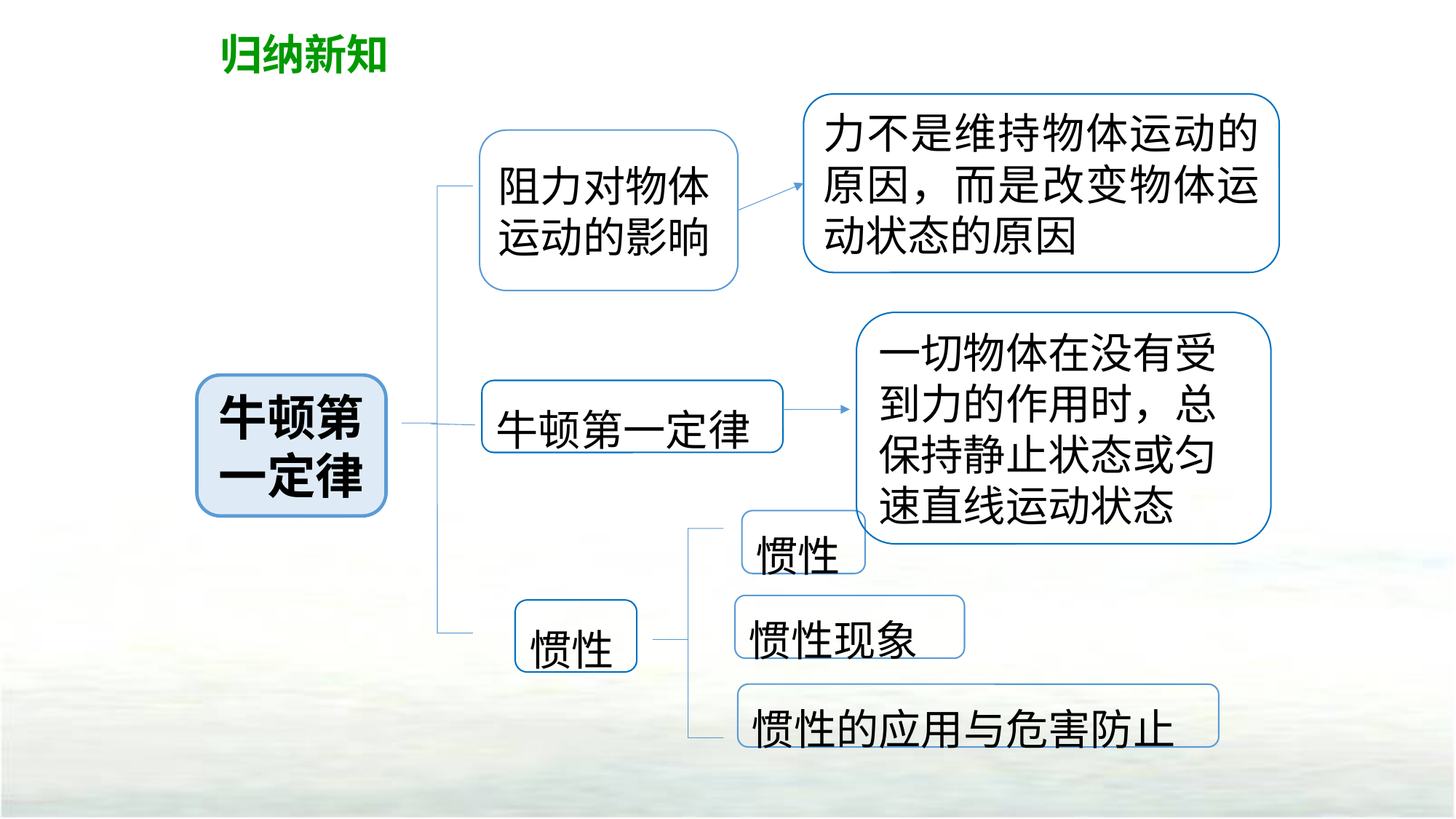

归纳新知
力不是维持物体运动的原因，而是改变物体运动状态的原因
阻力对物体运动的影晌

一切物体在没有受到力的作用时，总保持静止状态或匀速直线运动状态
牛顿第一定律
牛顿第一定律
惯性
惯性

惯性现象
惯性的应用与危害防止